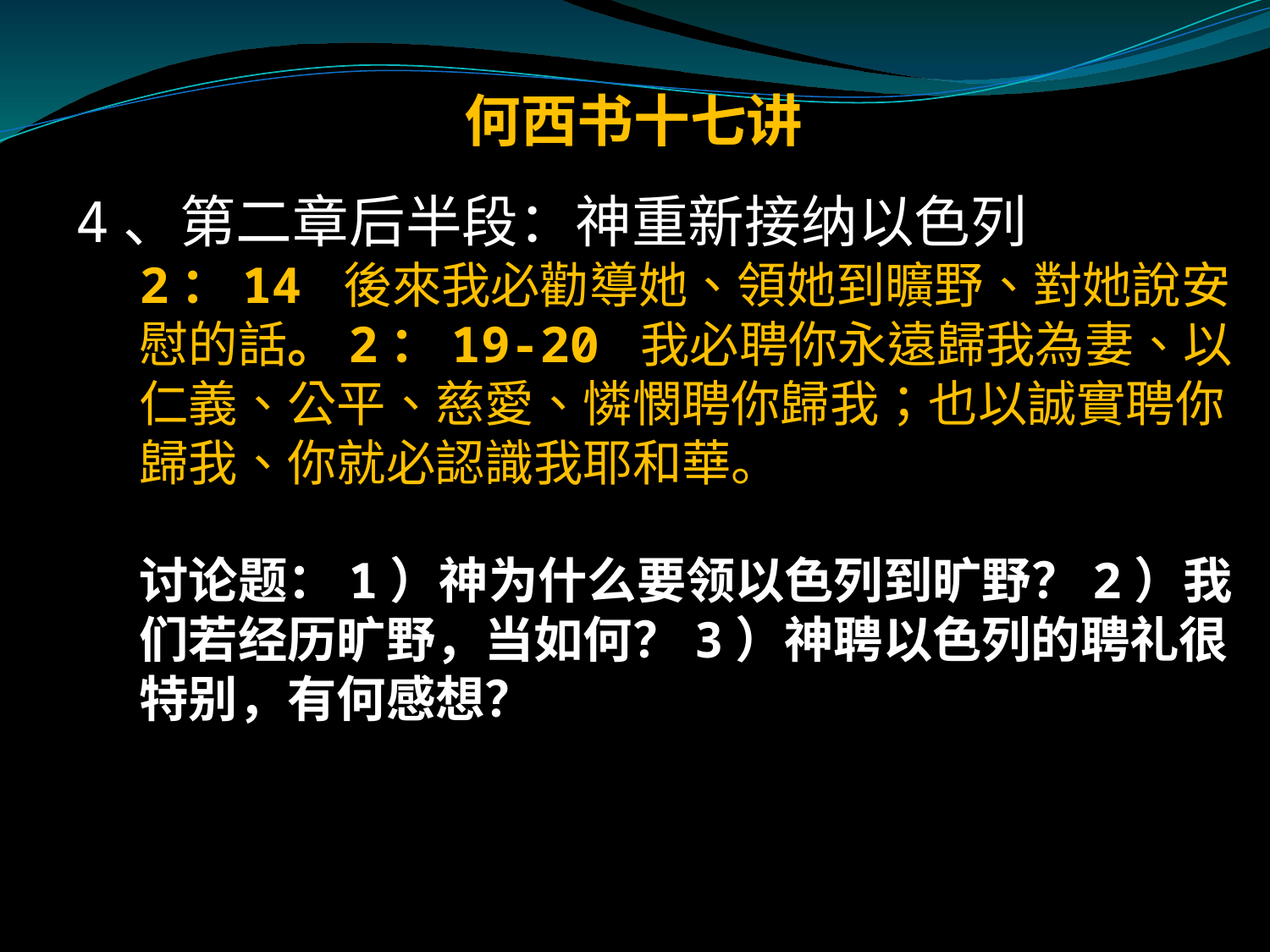

# 何西书十七讲
4、第二章后半段：神重新接纳以色列
2：14 後來我必勸導她、領她到曠野、對她說安慰的話。2：19-20 我必聘你永遠歸我為妻、以仁義、公平、慈愛、憐憫聘你歸我；也以誠實聘你歸我、你就必認識我耶和華。

讨论题：1）神为什么要领以色列到旷野？2）我们若经历旷野，当如何？3）神聘以色列的聘礼很特别，有何感想？